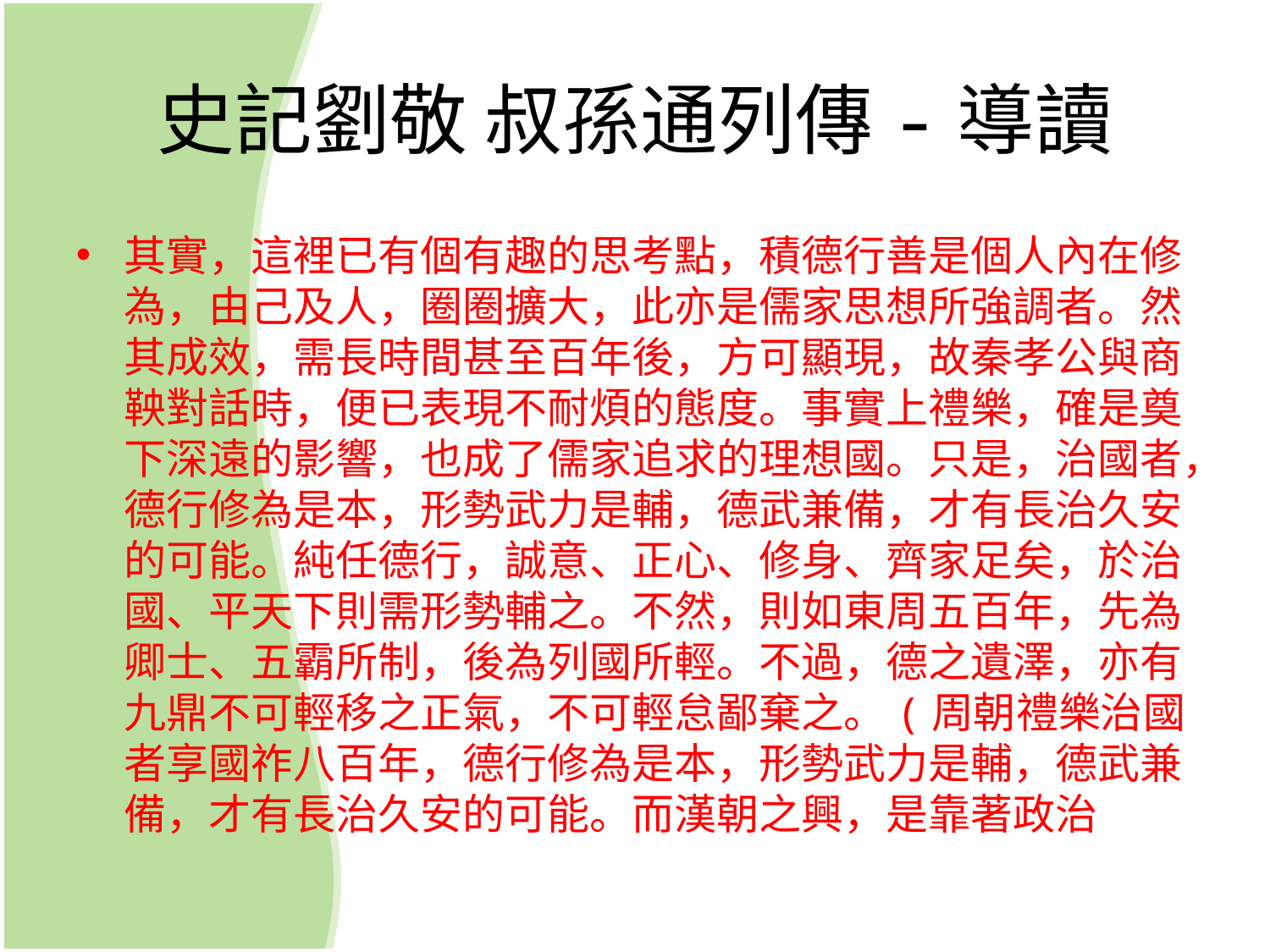

# 史記劉敬 叔孫通列傳-導讀
其實，這裡已有個有趣的思考點，積德行善是個人內在修為，由己及人，圈圈擴大，此亦是儒家思想所強調者。然其成效，需長時間甚至百年後，方可顯現，故秦孝公與商鞅對話時，便已表現不耐煩的態度。事實上禮樂，確是奠下深遠的影響，也成了儒家追求的理想國。只是，治國者，德行修為是本，形勢武力是輔，德武兼備，才有長治久安的可能。純任德行，誠意、正心、修身、齊家足矣，於治國、平天下則需形勢輔之。不然，則如東周五百年，先為卿士、五霸所制，後為列國所輕。不過，德之遺澤，亦有九鼎不可輕移之正氣，不可輕怠鄙棄之。(周朝禮樂治國者享國祚八百年，德行修為是本，形勢武力是輔，德武兼備，才有長治久安的可能。而漢朝之興，是靠著政治